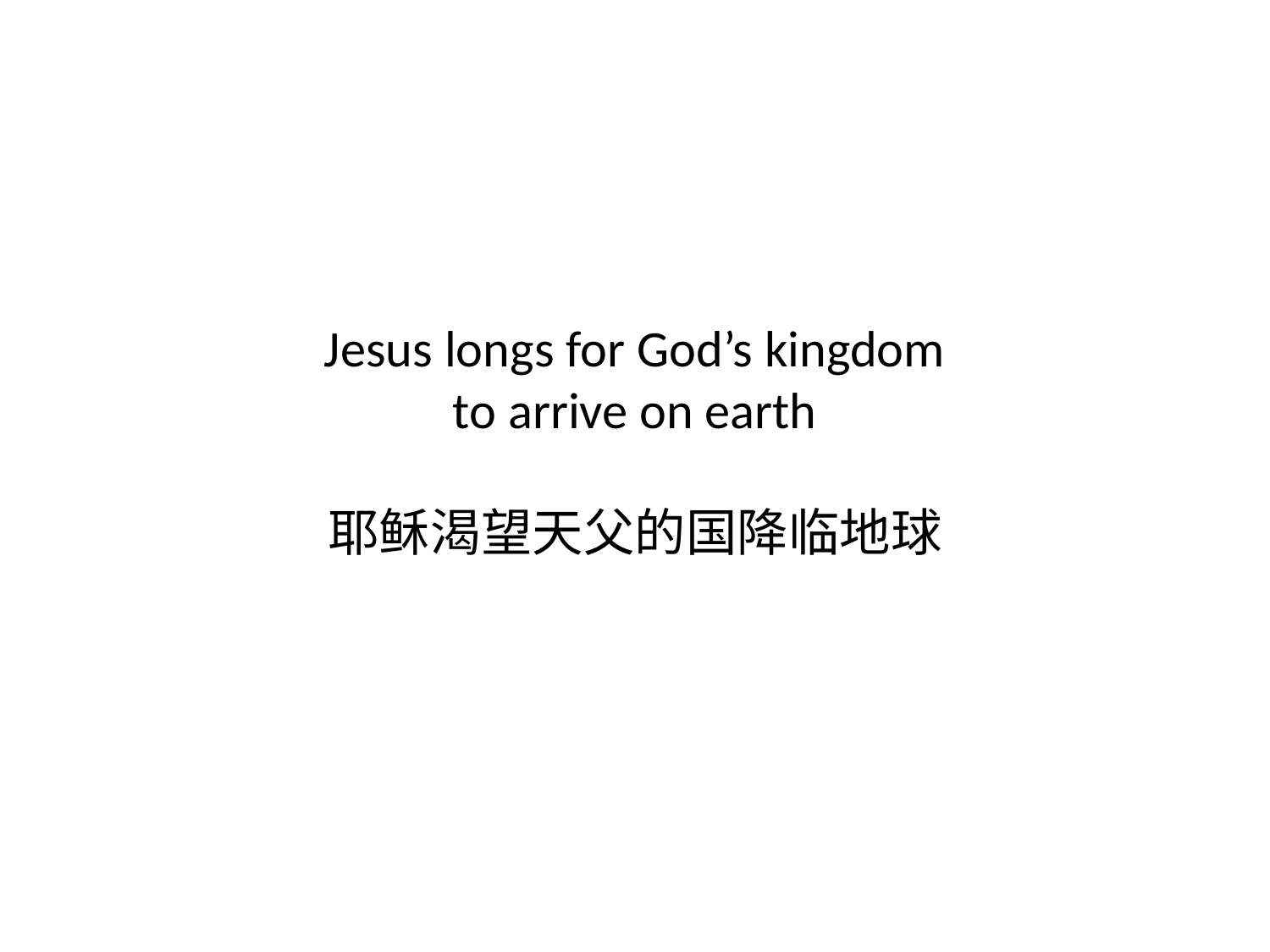

# Jesus longs for God’s kingdom to arrive on earth 耶稣渴望天父的国降临地球